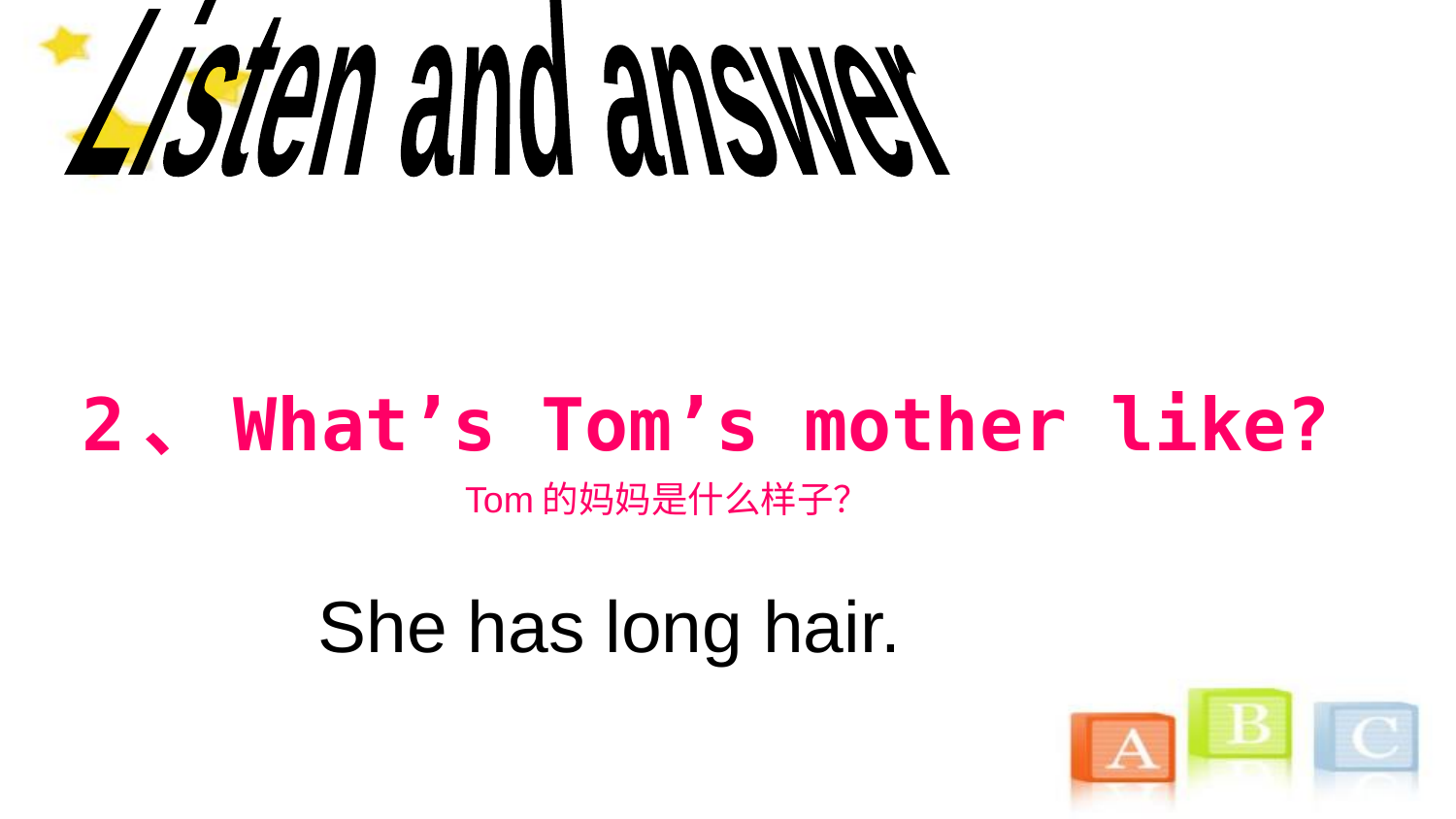

Listen and answer
2、What’s Tom’s mother like?
Tom的妈妈是什么样子？

She has long hair.